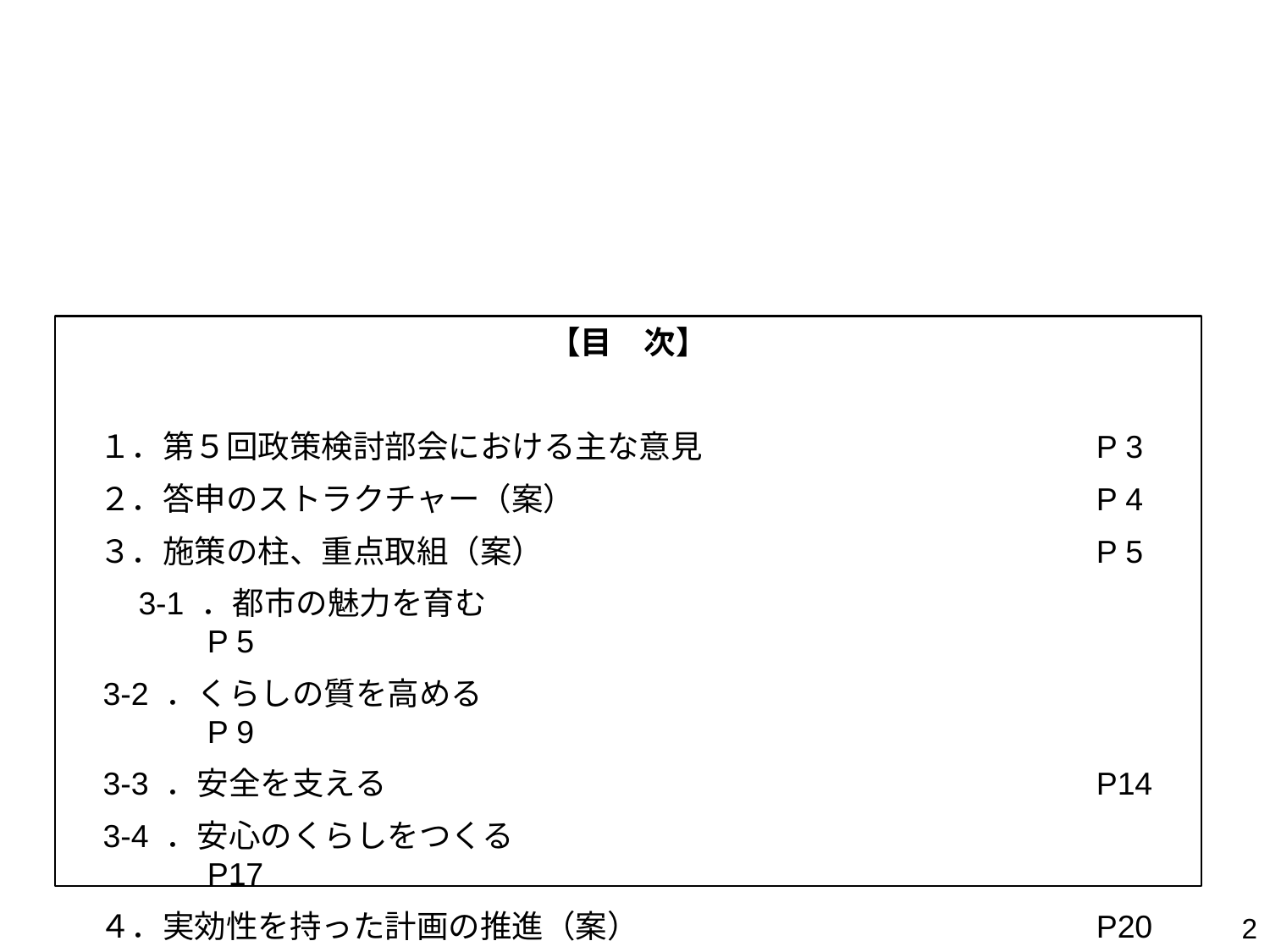

【目　次】

　１．第５回政策検討部会における主な意見				P 3
　２．答申のストラクチャー（案）					P 4
　３．施策の柱、重点取組（案）　 					P 5
　　3-1 ．都市の魅力を育む			　 			P 5
    3-2 ．くらしの質を高める			　 			P 9
    3-3 ．安全を支える			　 			P14
    3-4 ．安心のくらしをつくる			　 			P17
　４．実効性を持った計画の推進（案）				P20
2